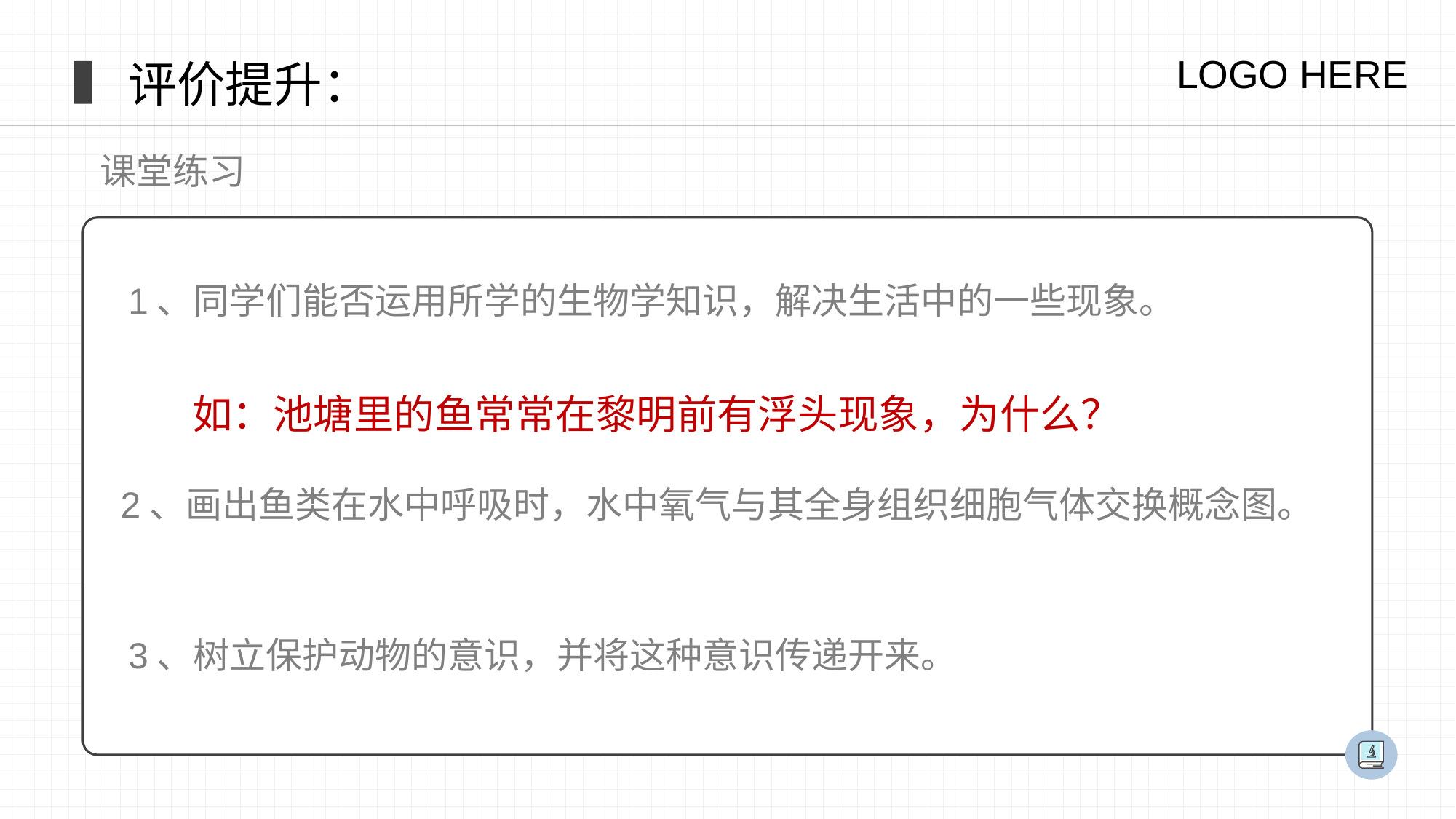

评价提升：

课堂练习
1、同学们能否运用所学的生物学知识，解决生活中的一些现象。
如：池塘里的鱼常常在黎明前有浮头现象，为什么？
2、画出鱼类在水中呼吸时，水中氧气与其全身组织细胞气体交换概念图。
3、树立保护动物的意识，并将这种意识传递开来。